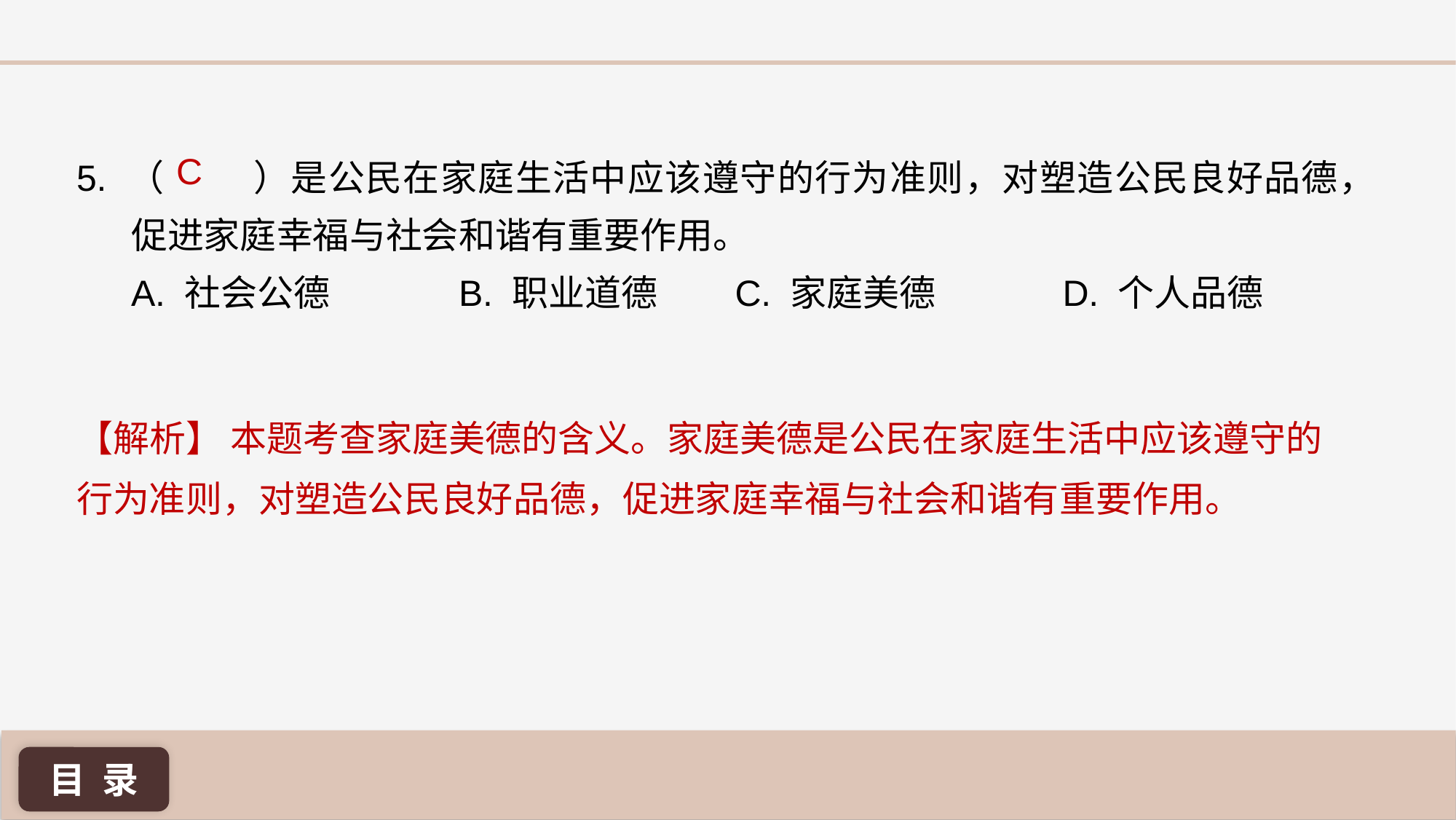

C
5. （	 ）是公民在家庭生活中应该遵守的行为准则，对塑造公民良好品德，促进家庭幸福与社会和谐有重要作用。
A. 社会公德 		B. 职业道德  	      C. 家庭美德 	      D. 个人品德
【解析】 本题考查家庭美德的含义。家庭美德是公民在家庭生活中应该遵守的行为准则，对塑造公民良好品德，促进家庭幸福与社会和谐有重要作用。